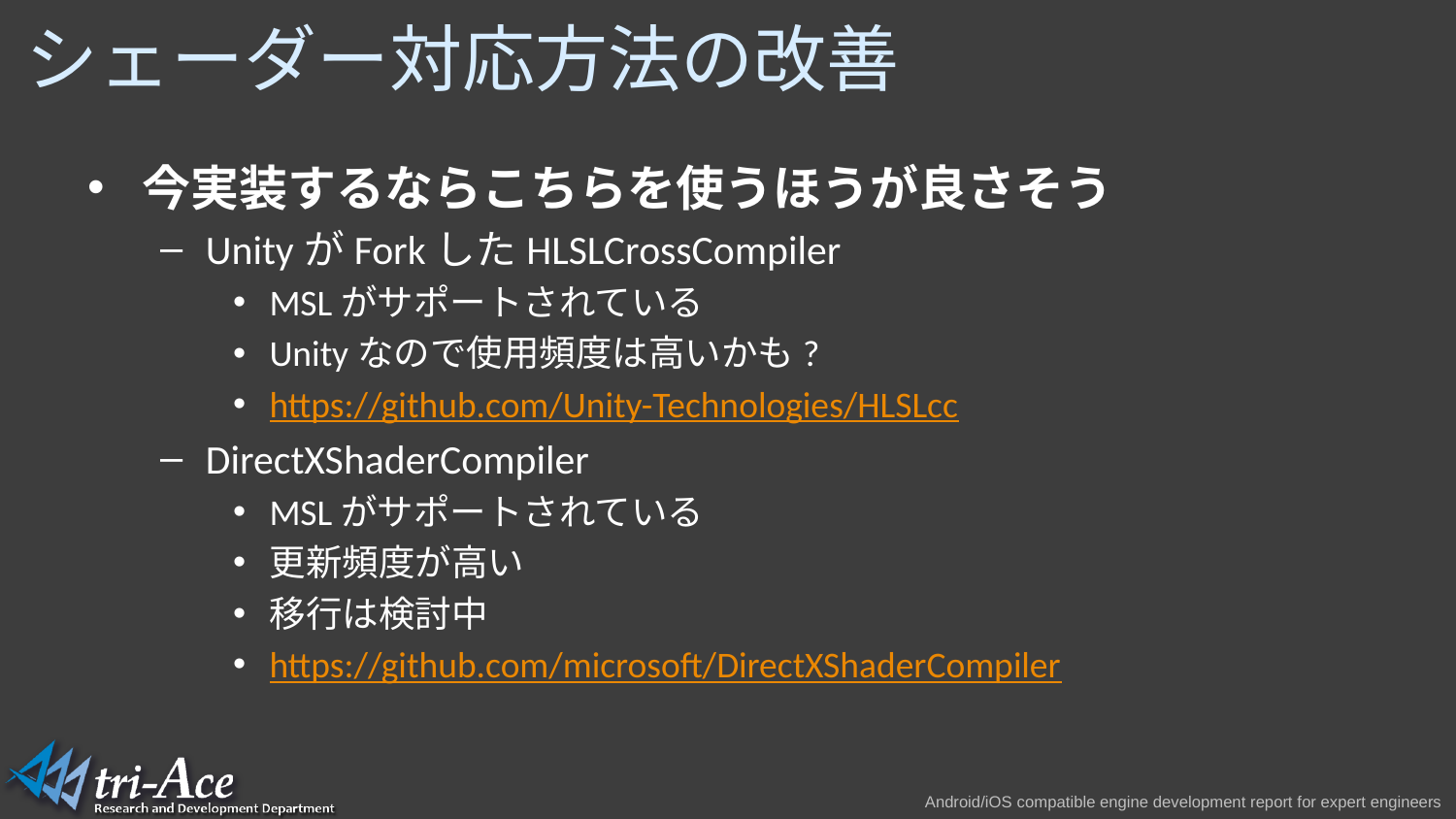

# シェーダー対応方法の改善
今実装するならこちらを使うほうが良さそう
UnityがForkしたHLSLCrossCompiler
MSLがサポートされている
Unityなので使用頻度は高いかも?
https://github.com/Unity-Technologies/HLSLcc
DirectXShaderCompiler
MSLがサポートされている
更新頻度が高い
移行は検討中
https://github.com/microsoft/DirectXShaderCompiler